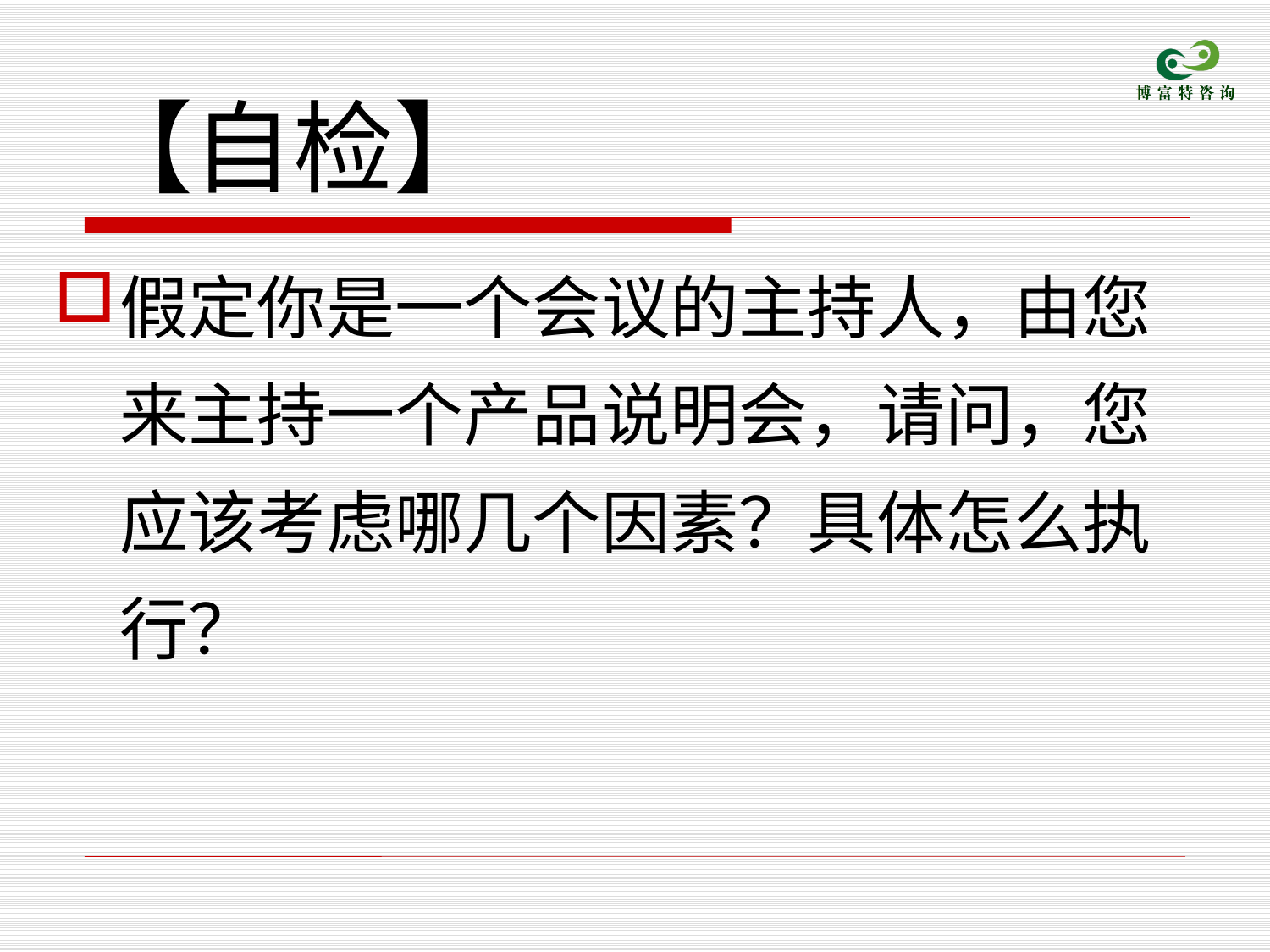

# 【自检】

假定你是一个会议的主持人，由您来主持一个产品说明会，请问，您应该考虑哪几个因素？具体怎么执行？
747